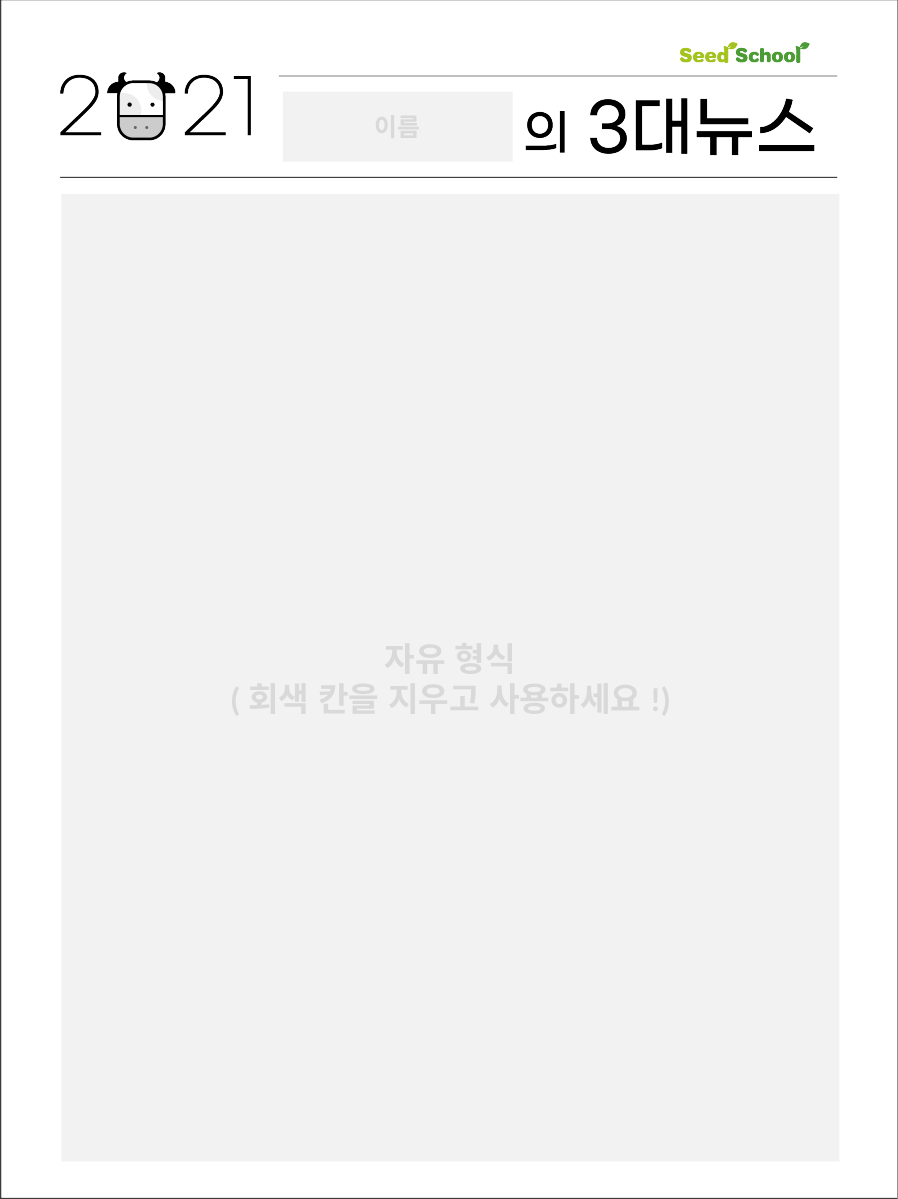

이름
자유 형식
(회색 칸을 지우고 사용하세요!)